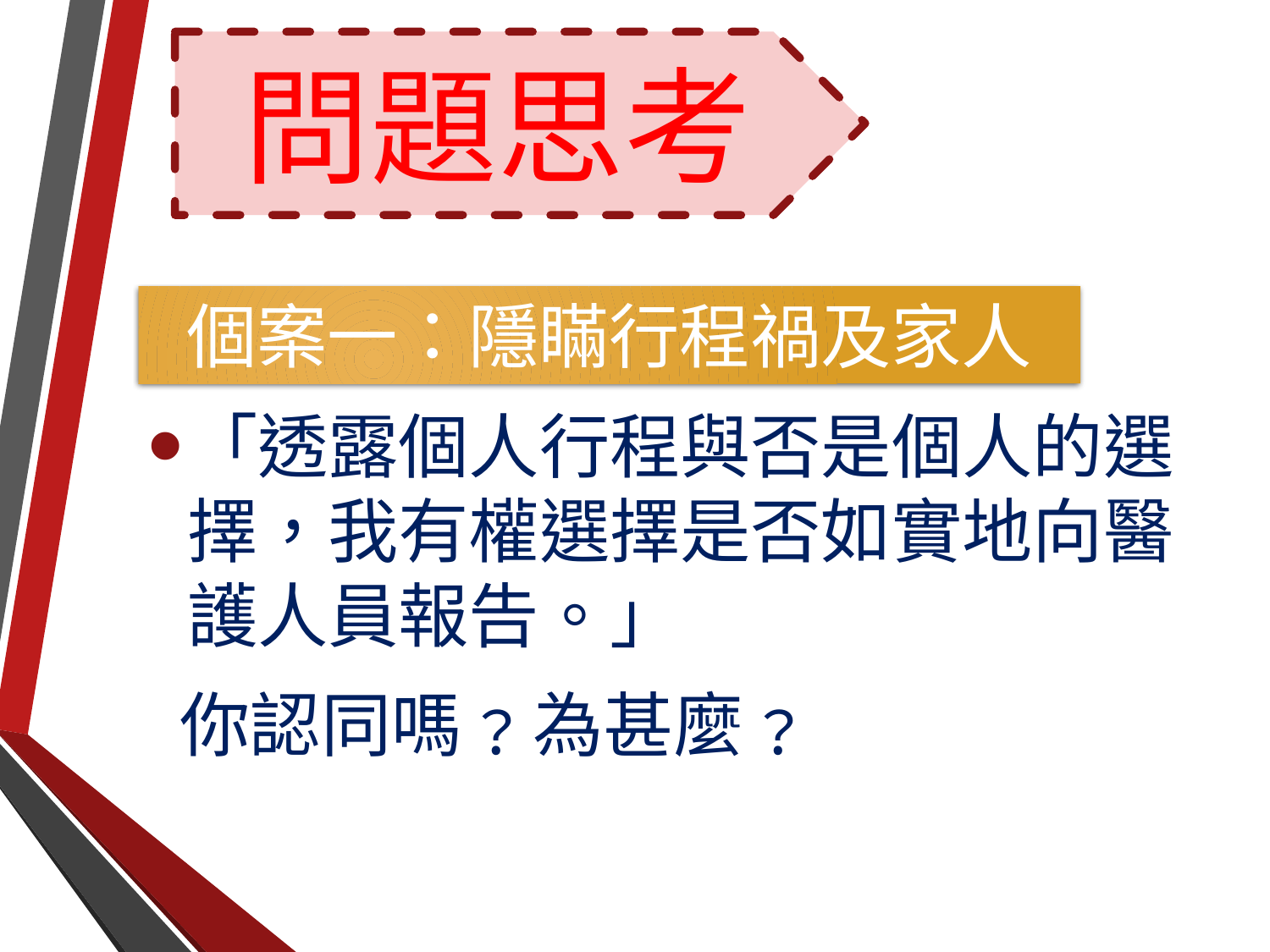

問題思考
個案一：隱瞞行程禍及家人
「透露個人行程與否是個人的選擇，我有權選擇是否如實地向醫護人員報告。」
 你認同嗎﹖為甚麼﹖